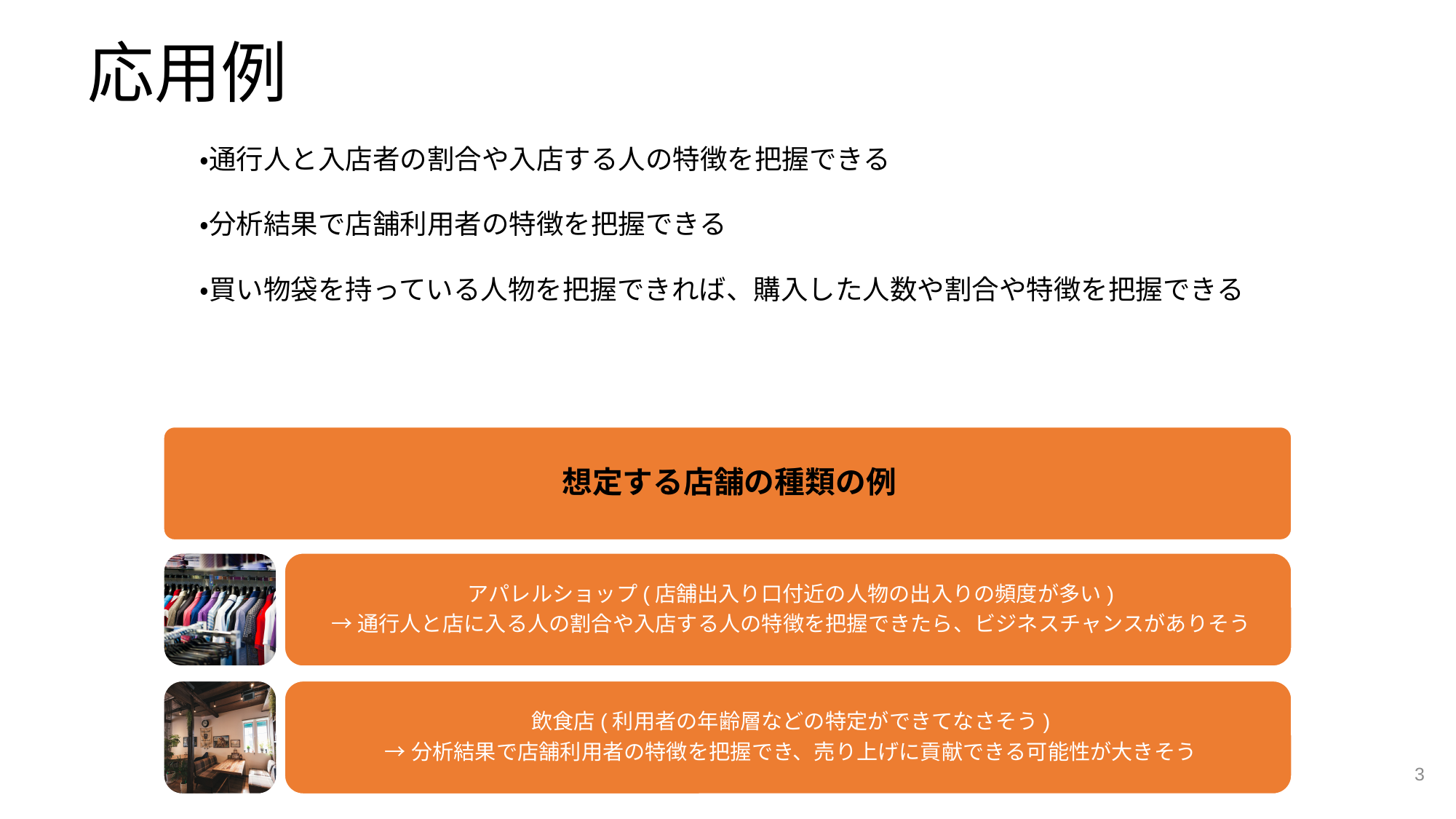

応用例
・通行人と入店者の割合や入店する人の特徴を把握できる
・分析結果で店舗利用者の特徴を把握できる
・買い物袋を持っている人物を把握できれば、購入した人数や割合や特徴を把握できる

想定する店舗の種類の例
アパレルショップ(店舗出入り口付近の人物の出入りの頻度が多い)
→通行人と店に入る人の割合や入店する人の特徴を把握できたら、ビジネスチャンスがありそう
飲食店(利用者の年齢層などの特定ができてなさそう)
→分析結果で店舗利用者の特徴を把握でき、売り上げに貢献できる可能性が大きそう
3